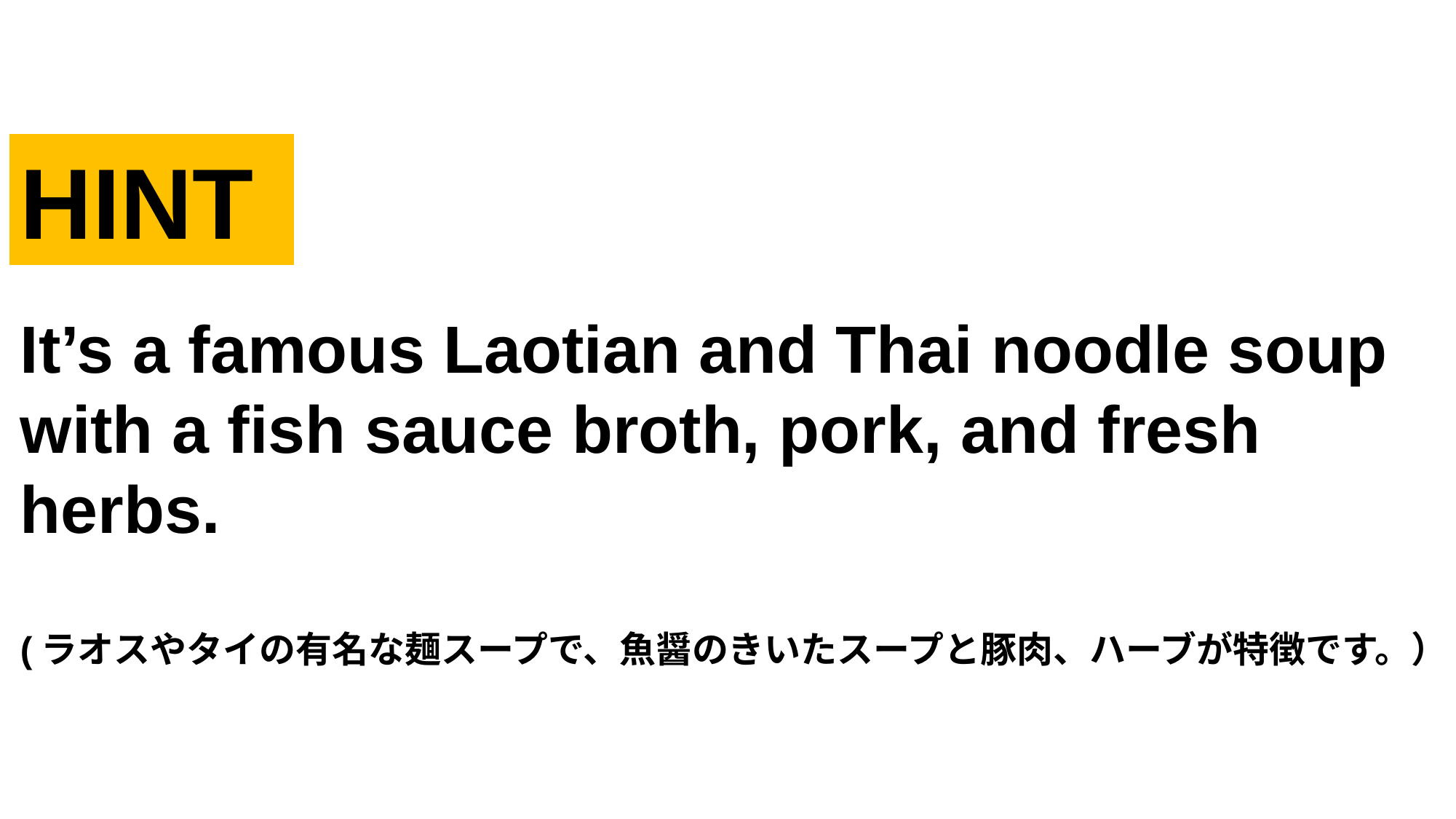

HINT
It’s a famous Laotian and Thai noodle soup with a fish sauce broth, pork, and fresh herbs.

(ラオスやタイの有名な麺スープで、魚醤のきいたスープと豚肉、ハーブが特徴です。）